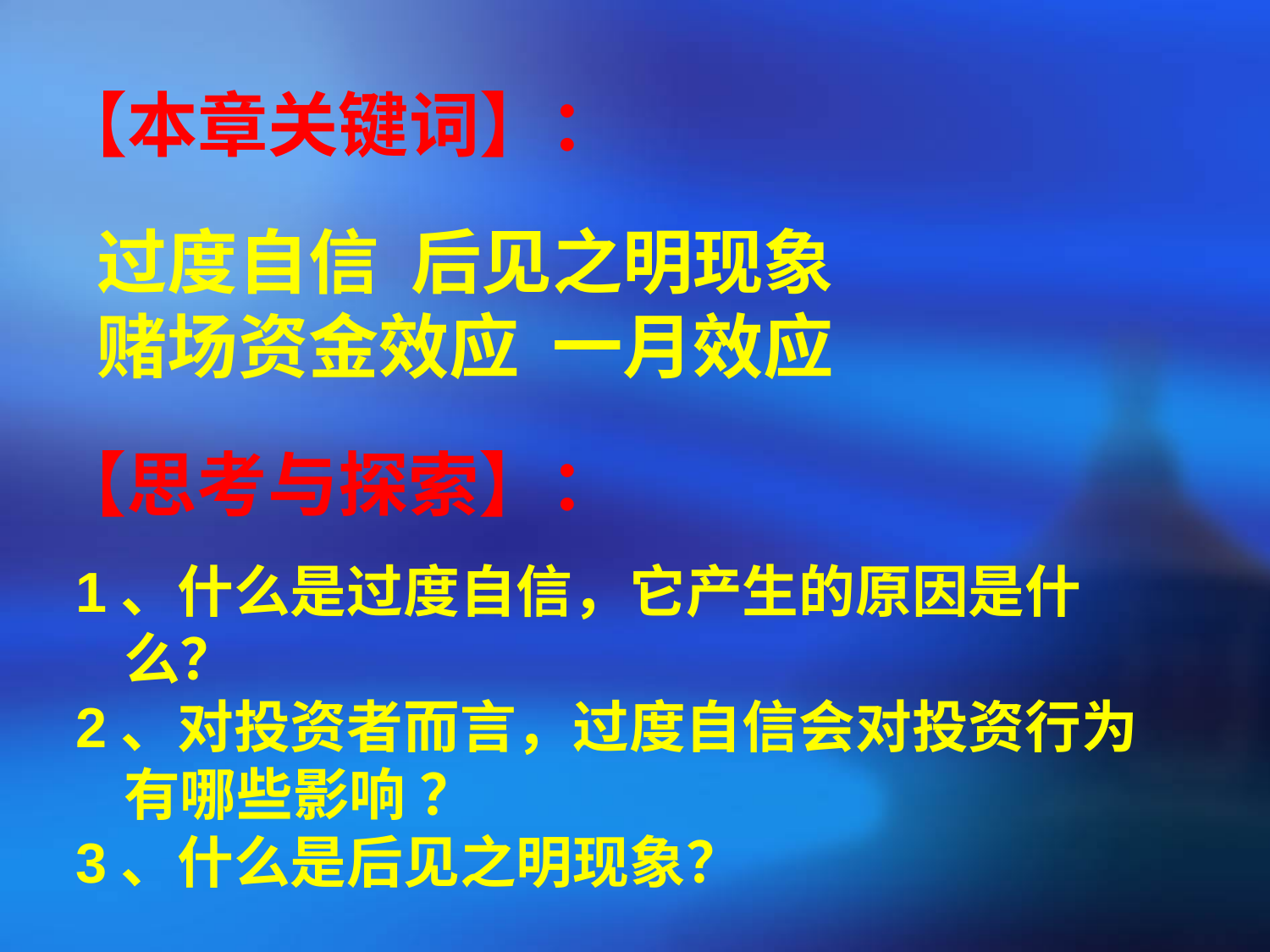

【本章关键词】：
过度自信  后见之明现象
赌场资金效应  一月效应
【思考与探索】：
1、什么是过度自信，它产生的原因是什么？
2、对投资者而言，过度自信会对投资行为有哪些影响 ？
3、什么是后见之明现象？